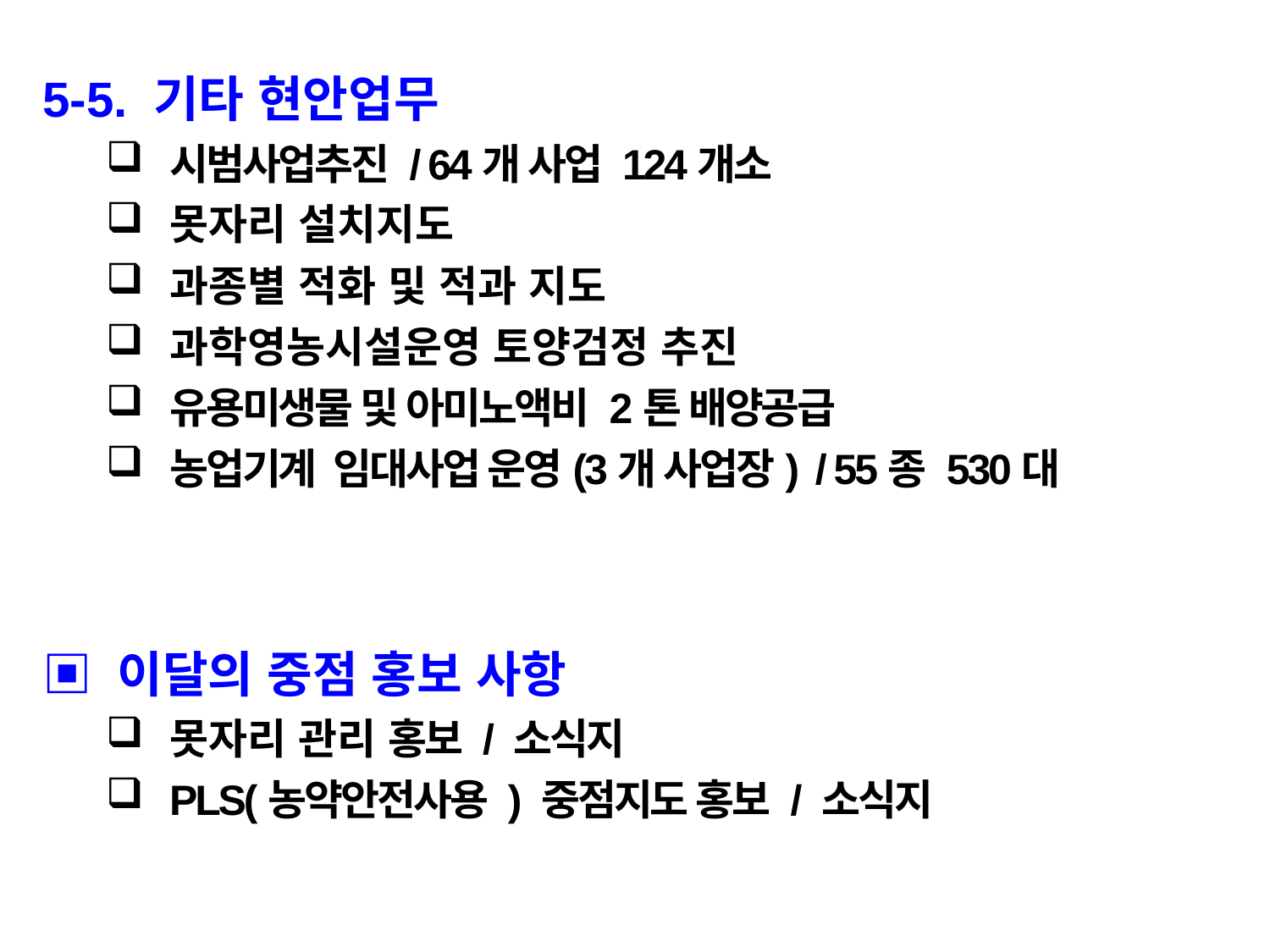

5-5. 기타 현안업무
시범사업추진 / 64개 사업 124개소
못자리 설치지도
과종별 적화 및 적과 지도
과학영농시설운영 토양검정 추진
유용미생물 및 아미노액비 2톤 배양공급
농업기계  임대사업 운영(3개 사업장)  / 55종 530대
▣ 이달의 중점 홍보 사항
못자리 관리 홍보 / 소식지
PLS(농약안전사용 ) 중점지도 홍보 / 소식지